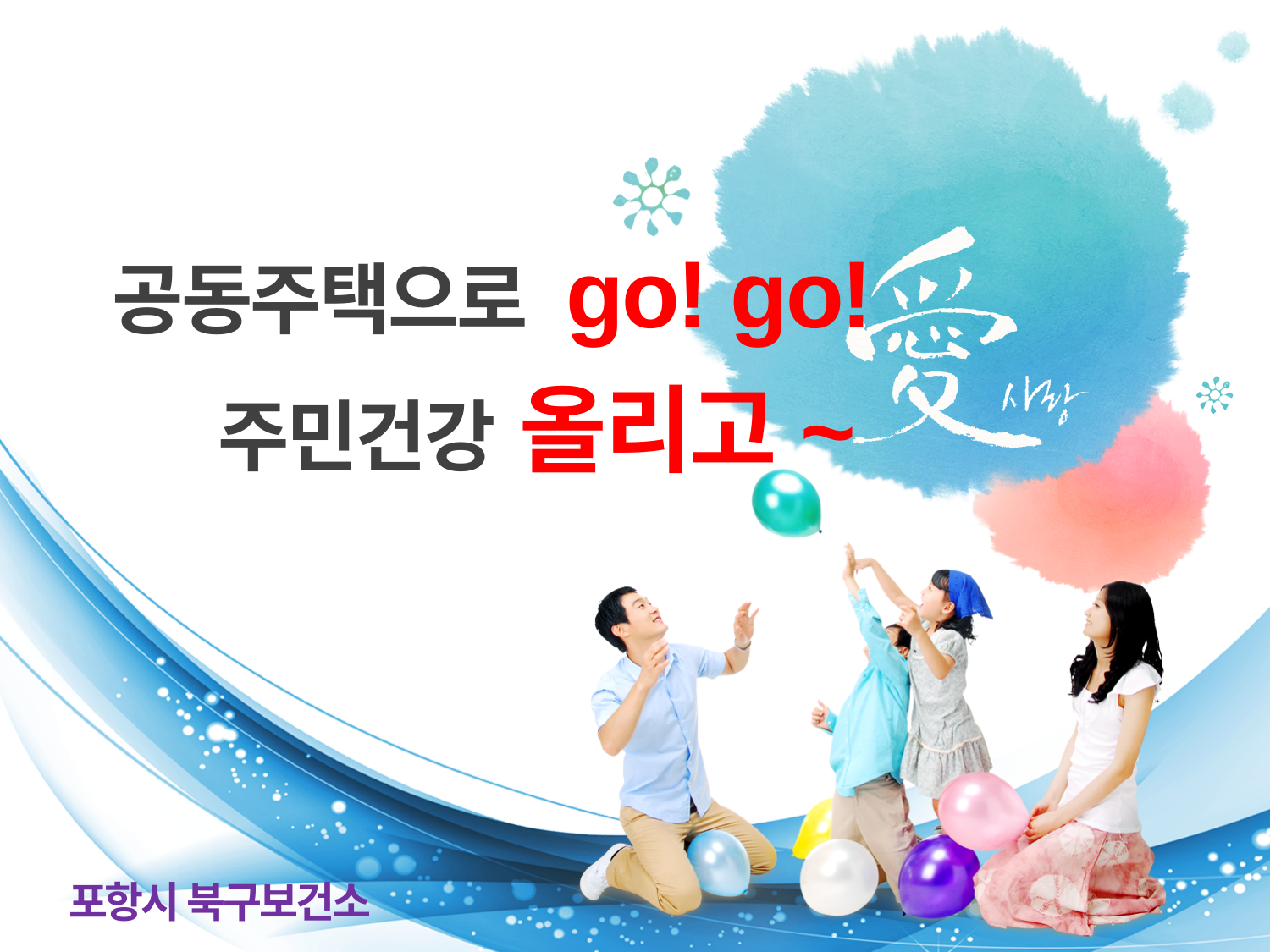

공동주택으로 go! go!
       주민건강 올리고~
포항시 북구보건소